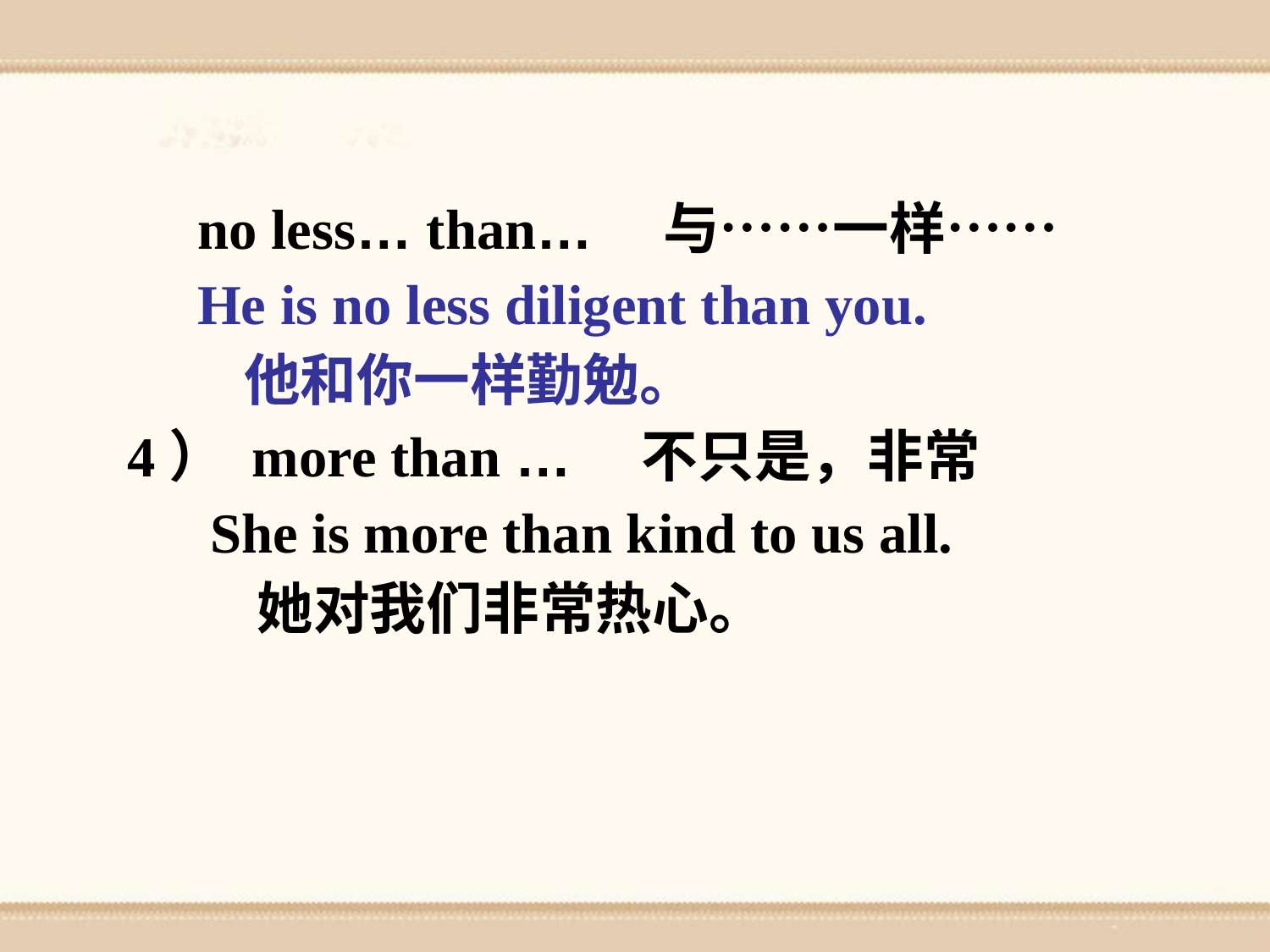

no less… than…　与……一样……
　He is no less diligent than you.
        他和你一样勤勉。
4） more than …　不只是，非常
　 She is more than kind to us all.
         她对我们非常热心。